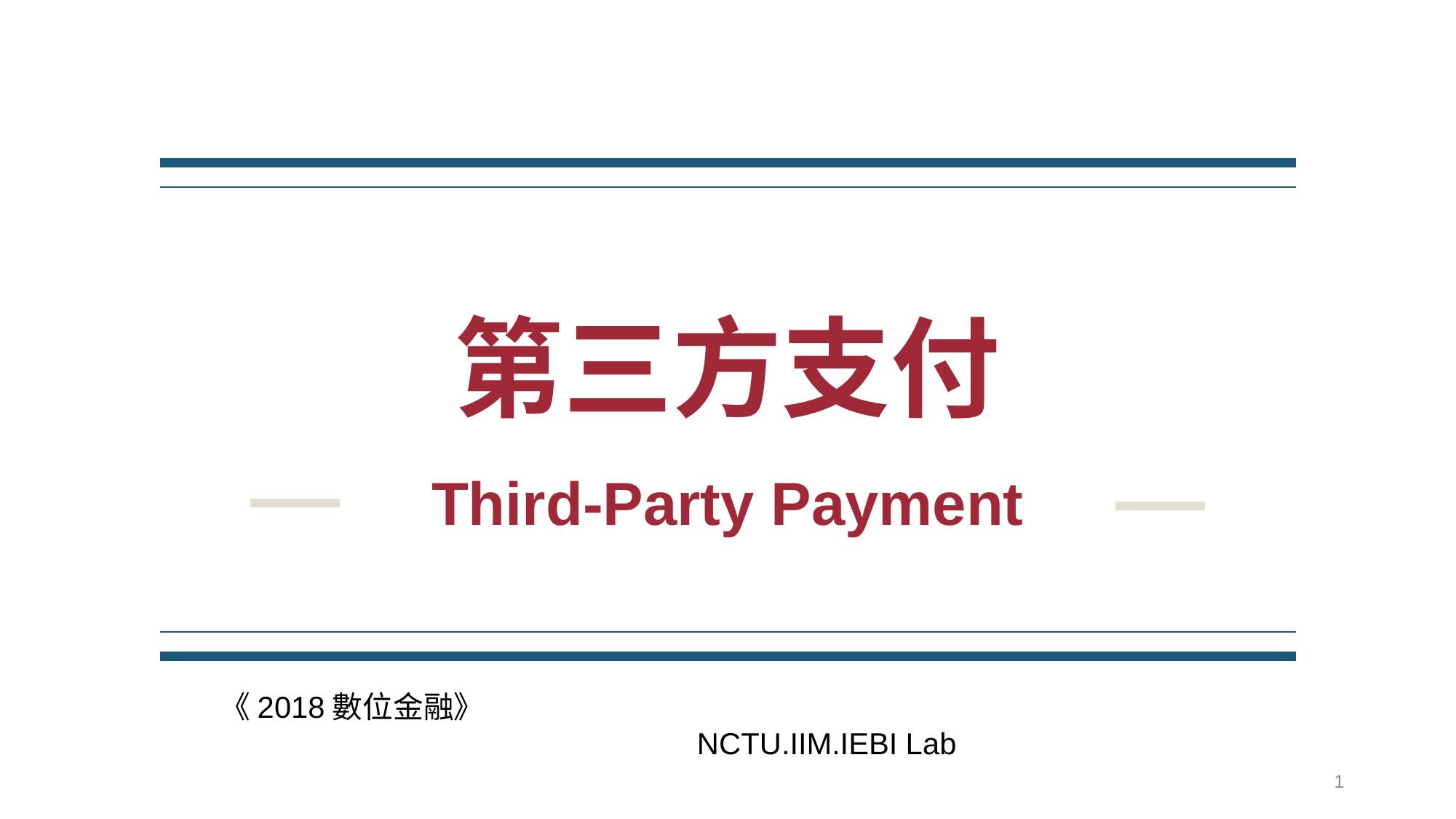

# 第三方支付
Third-Party Payment
《2018數位金融》                                                                                                                                             NCTU.IIM.IEBI Lab
1